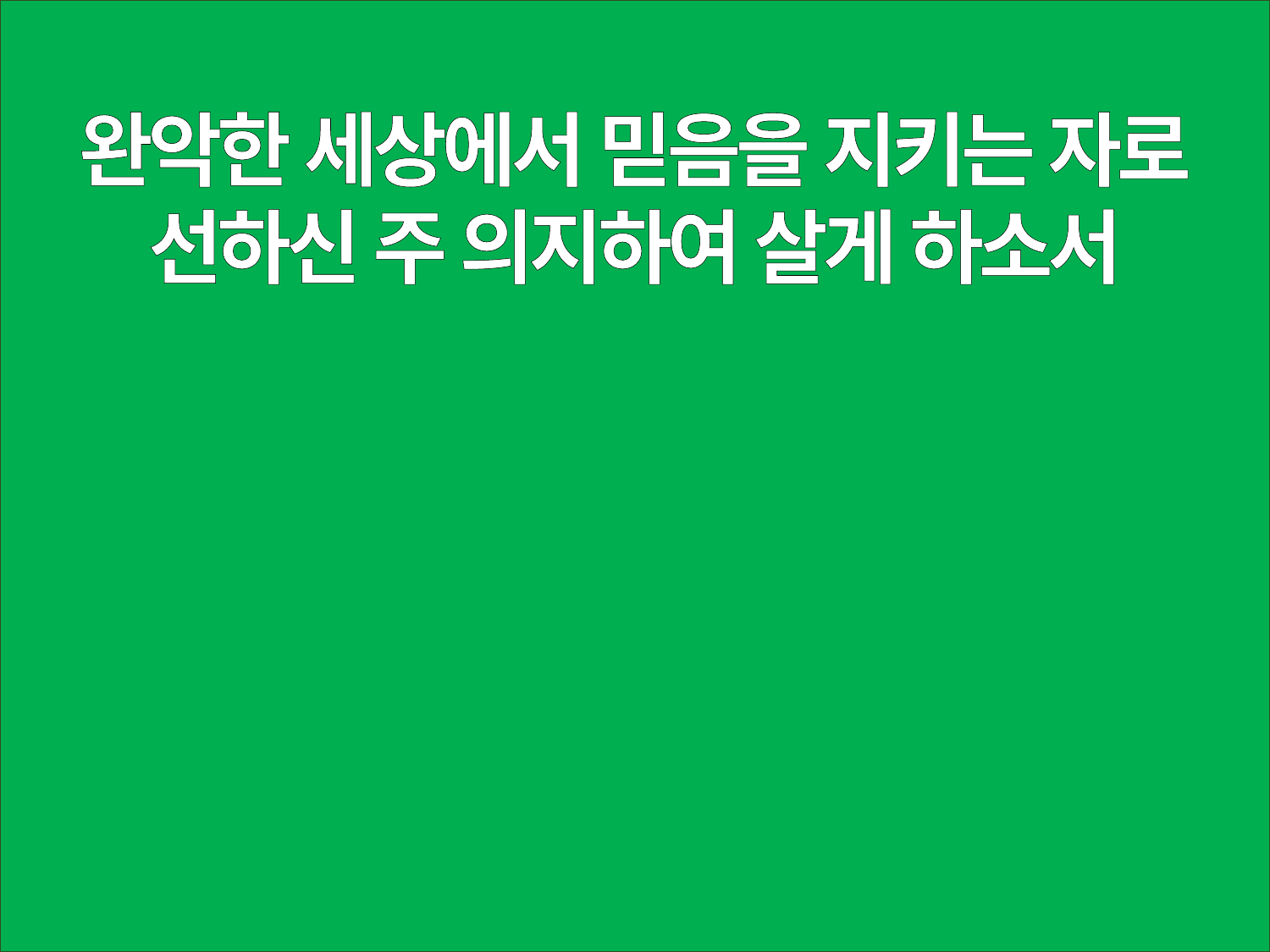

완악한 세상에서 믿음을 지키는 자로
선하신 주 의지하여 살게 하소서